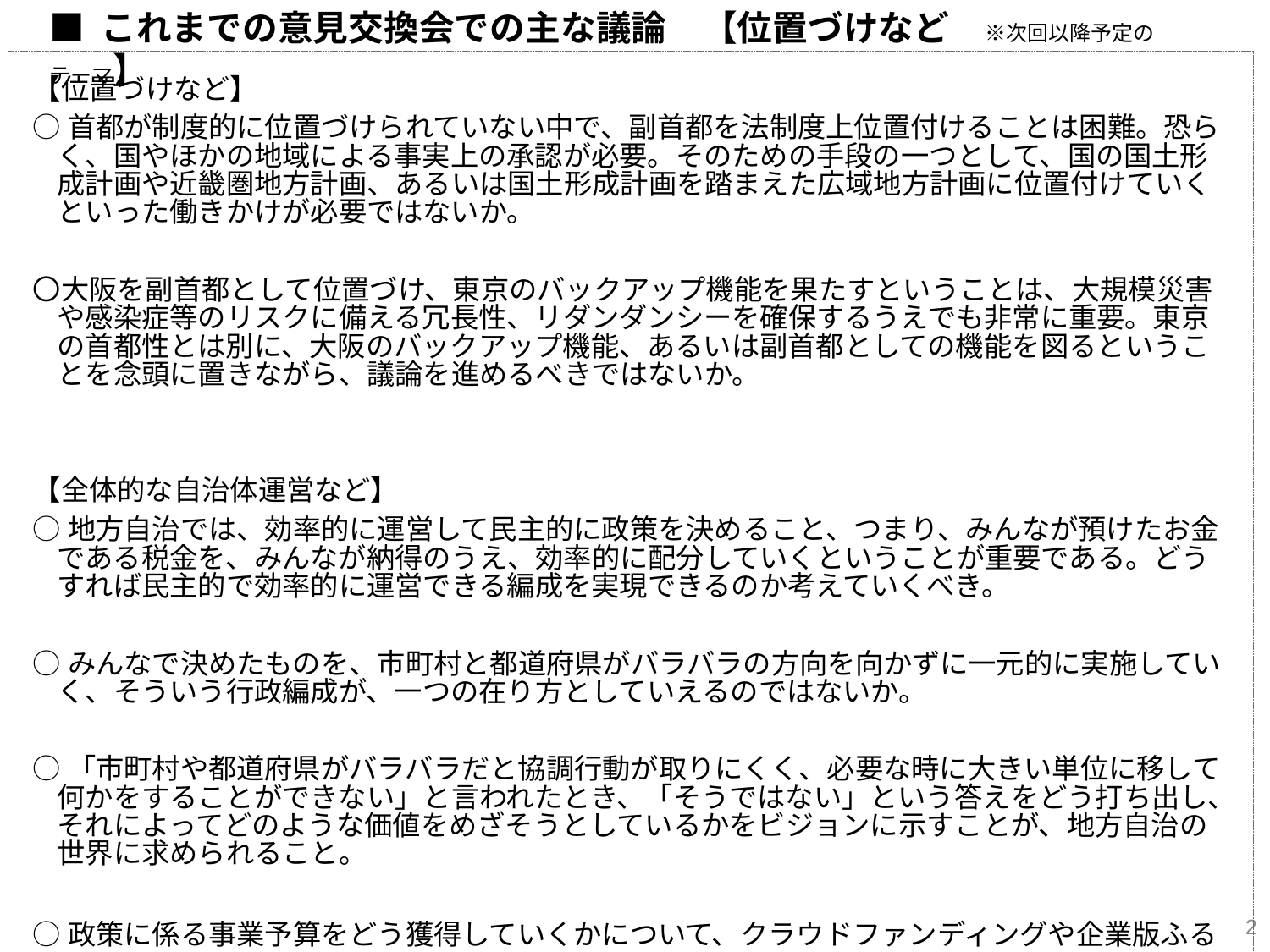

■ これまでの意見交換会での主な議論　【位置づけなど　※次回以降予定のテーマ】
【位置づけなど】
○首都が制度的に位置づけられていない中で、副首都を法制度上位置付けることは困難。恐らく、国やほかの地域による事実上の承認が必要。そのための手段の一つとして、国の国土形成計画や近畿圏地方計画、あるいは国土形成計画を踏まえた広域地方計画に位置付けていくといった働きかけが必要ではないか。

〇大阪を副首都として位置づけ、東京のバックアップ機能を果たすということは、大規模災害や感染症等のリスクに備える冗長性、リダンダンシーを確保するうえでも非常に重要。東京の首都性とは別に、大阪のバックアップ機能、あるいは副首都としての機能を図るということを念頭に置きながら、議論を進めるべきではないか。

【全体的な自治体運営など】
○地方自治では、効率的に運営して民主的に政策を決めること、つまり、みんなが預けたお金である税金を、みんなが納得のうえ、効率的に配分していくということが重要である。どうすれば民主的で効率的に運営できる編成を実現できるのか考えていくべき。

○みんなで決めたものを、市町村と都道府県がバラバラの方向を向かずに一元的に実施していく、そういう行政編成が、一つの在り方としていえるのではないか。

○「市町村や都道府県がバラバラだと協調行動が取りにくく、必要な時に大きい単位に移して何かをすることができない」と言われたとき、「そうではない」という答えをどう打ち出し、それによってどのような価値をめざそうとしているかをビジョンに示すことが、地方自治の世界に求められること。

○政策に係る事業予算をどう獲得していくかについて、クラウドファンディングや企業版ふるさと納税等を活用し、資金調達を通じて大阪のファンを内外に増やしていくことが必要。

2